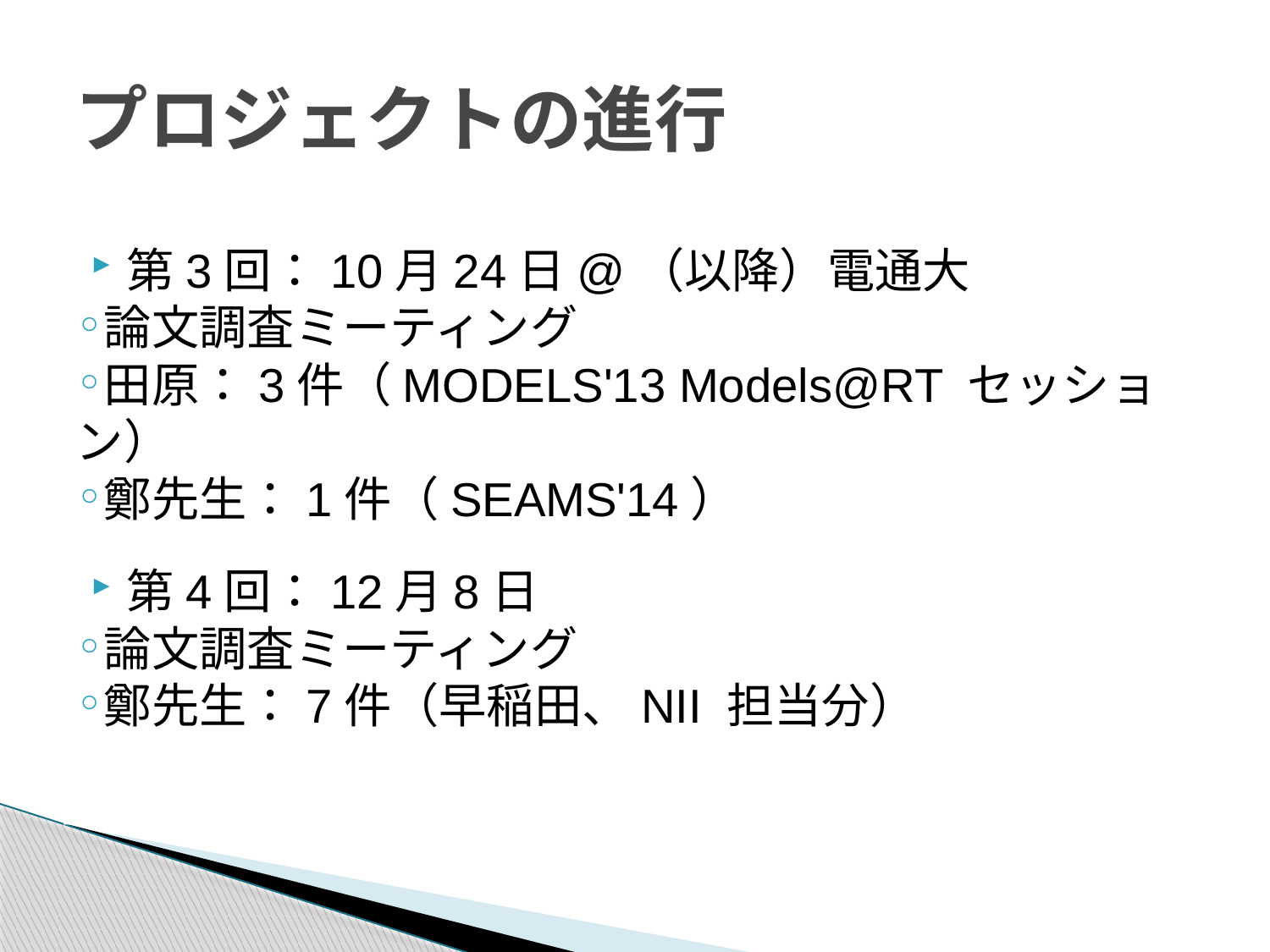

プロジェクトの進行
第3回：10月24日@（以降）電通大
論文調査ミーティング
田原：3件（MODELS'13 Models@RT セッション）
鄭先生：1件（SEAMS'14）
第4回：12月8日
論文調査ミーティング
鄭先生：7件（早稲田、NII 担当分）